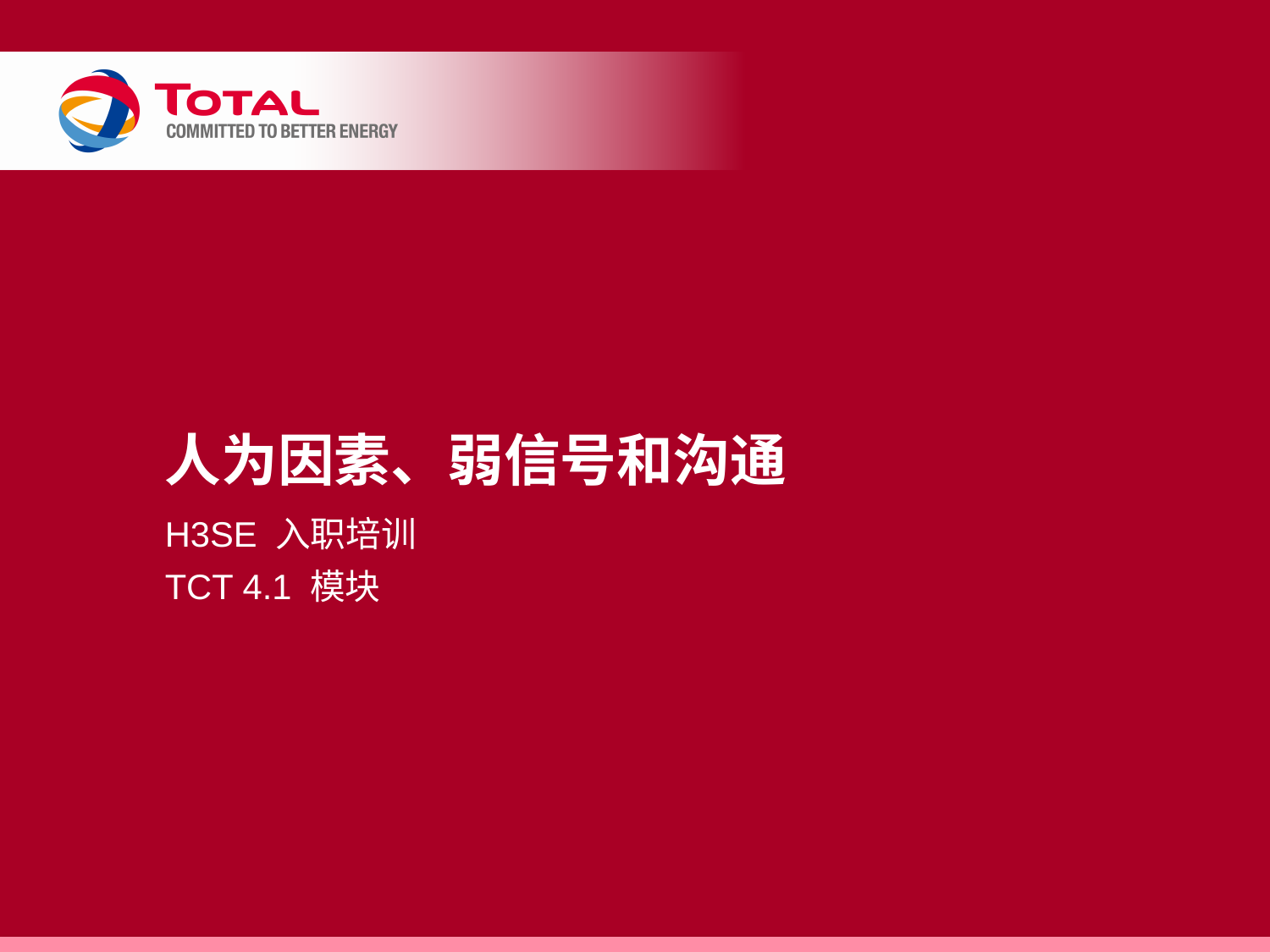

# 人为因素、弱信号和沟通

H3SE 入职培训
TCT 4.1 模块